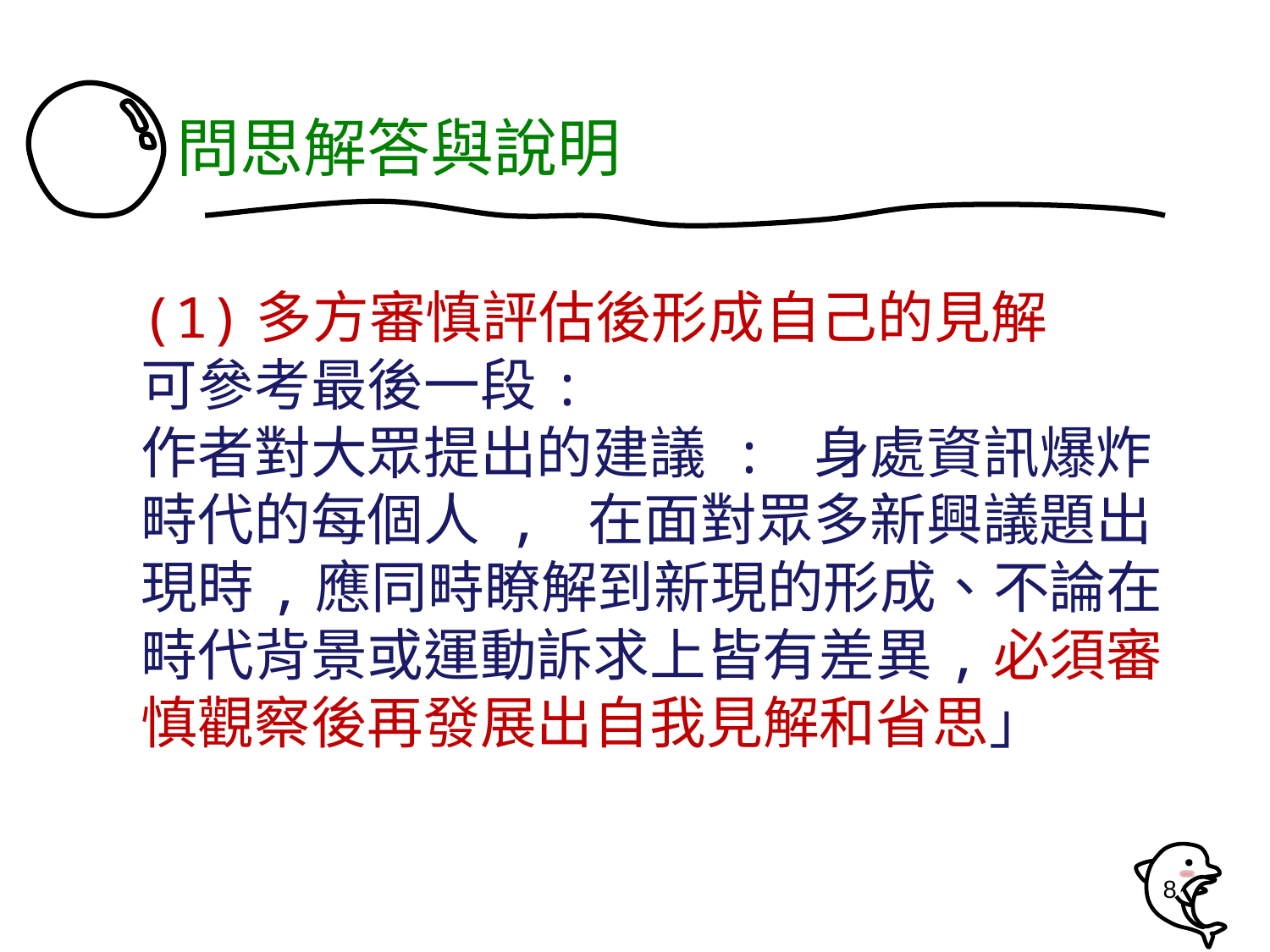

問思解答與說明

# (1)多方審慎評估後形成自己的見解 可參考最後一段: 作者對大眾提出的建議 : 身處資訊爆炸畤代的每個人 , 在面對眾多新興議題出現時,應同畤瞭解到新現的形成、不論在畤代背景或運動訴求上皆有差異,必須審慎觀察後再發展出自我見解和省思」
8